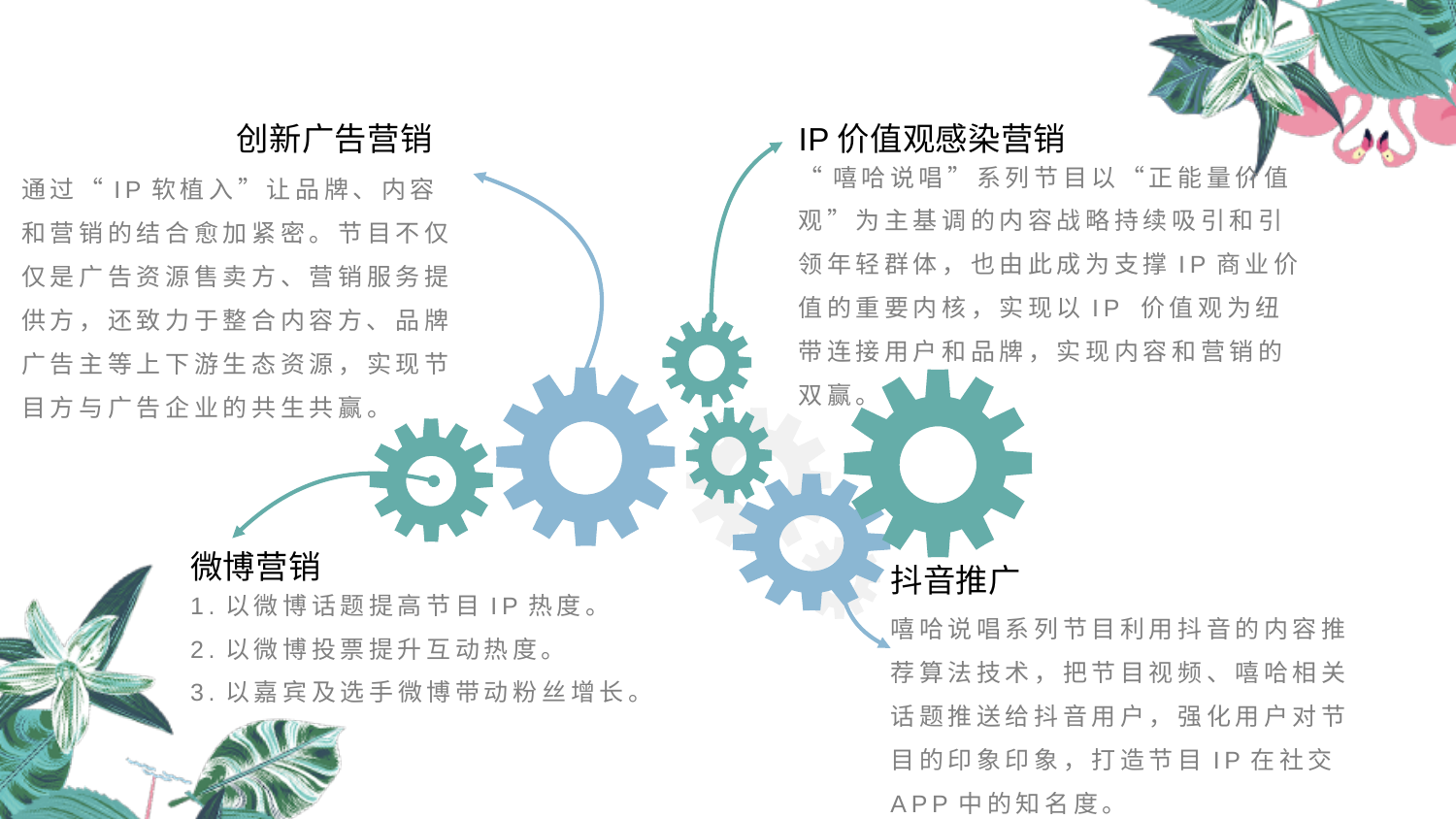

创新广告营销
IP价值观感染营销

“嘻哈说唱”系列节目以“正能量价值观”为主基调的内容战略持续吸引和引领年轻群体，也由此成为支撑IP商业价值的重要内核，实现以IP 价值观为纽带连接用户和品牌，实现内容和营销的双赢。
通过“IP软植入”让品牌、内容和营销的结合愈加紧密。节目不仅仅是广告资源售卖方、营销服务提供方，还致力于整合内容方、品牌广告主等上下游生态资源，实现节目方与广告企业的共生共赢。

微博营销
抖音推广
1.以微博话题提高节目IP热度。
2.以微博投票提升互动热度。
3.以嘉宾及选手微博带动粉丝增长。

嘻哈说唱系列节目利用抖音的内容推荐算法技术，把节目视频、嘻哈相关话题推送给抖音用户，强化用户对节目的印象印象，打造节目IP在社交APP中的知名度。